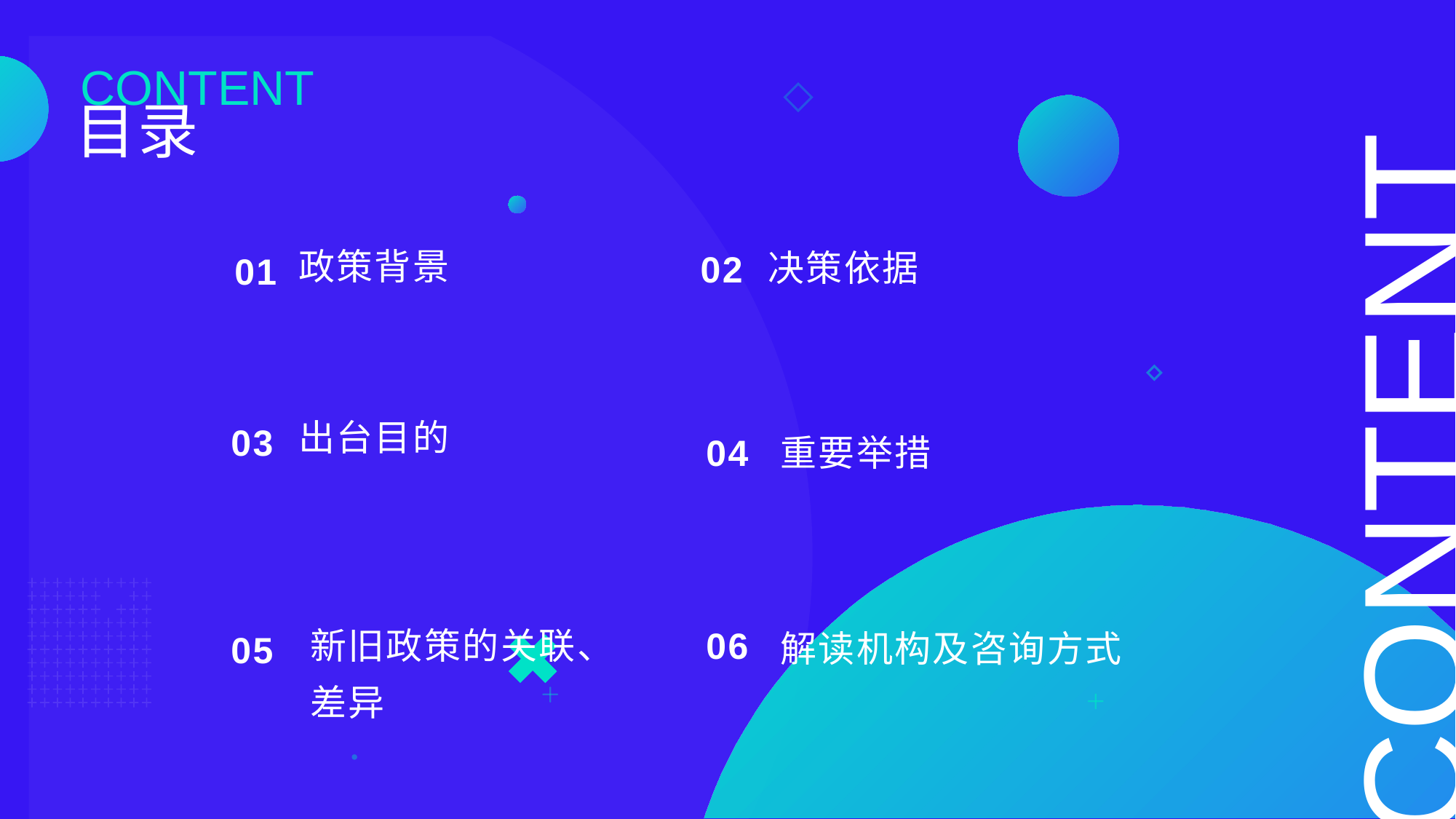

CONTENT
目录

政策背景
决策依据

02
01

CONTENT
出台目的

03
04
重要举措

06
新旧政策的关联、差异
解读机构及咨询方式
05